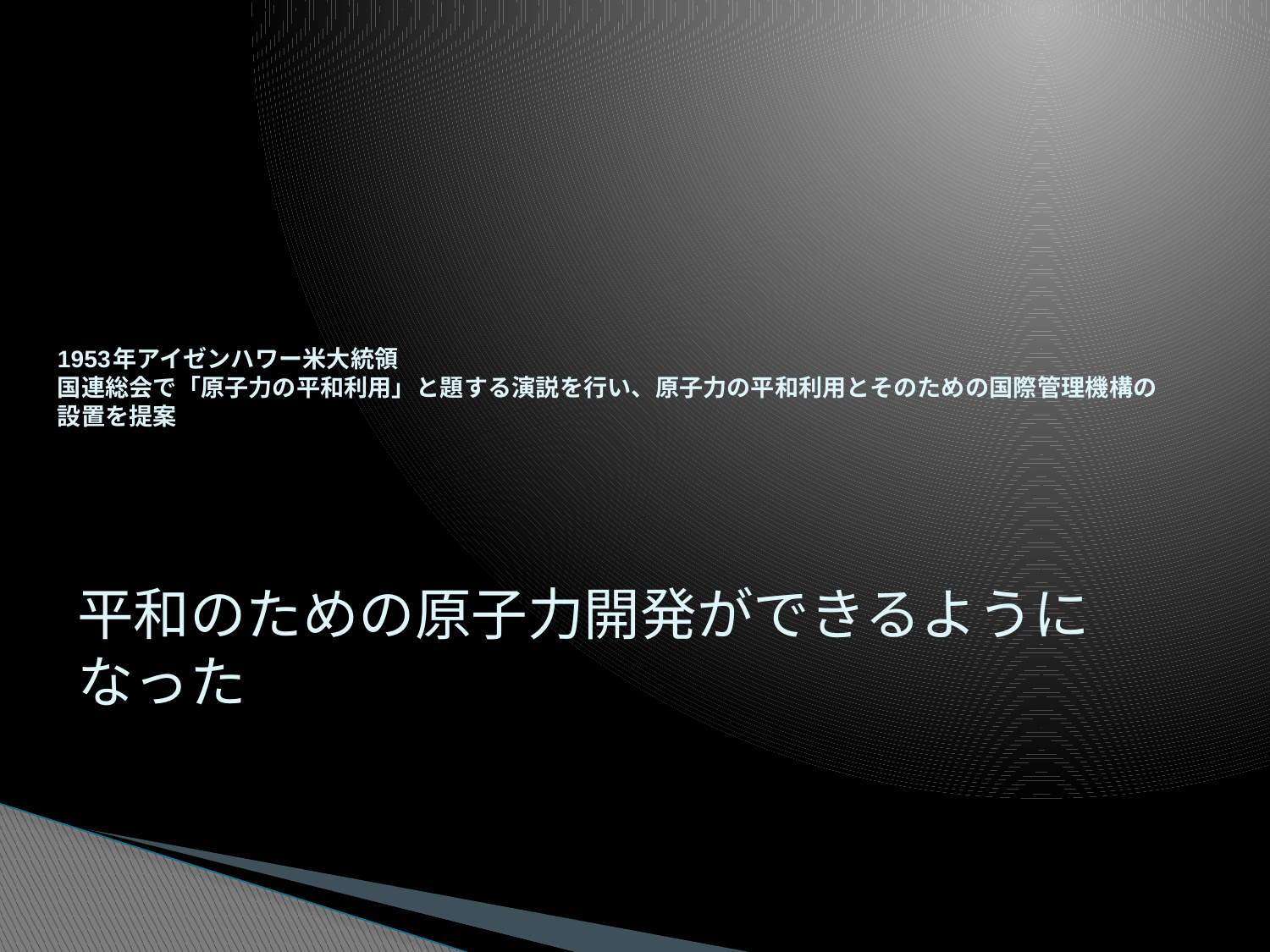

# 1953年アイゼンハワー米大統領 国連総会で「原子力の平和利用」と題する演説を行い、原子力の平和利用とそのための国際管理機構の設置を提案
平和のための原子力開発ができるようになった